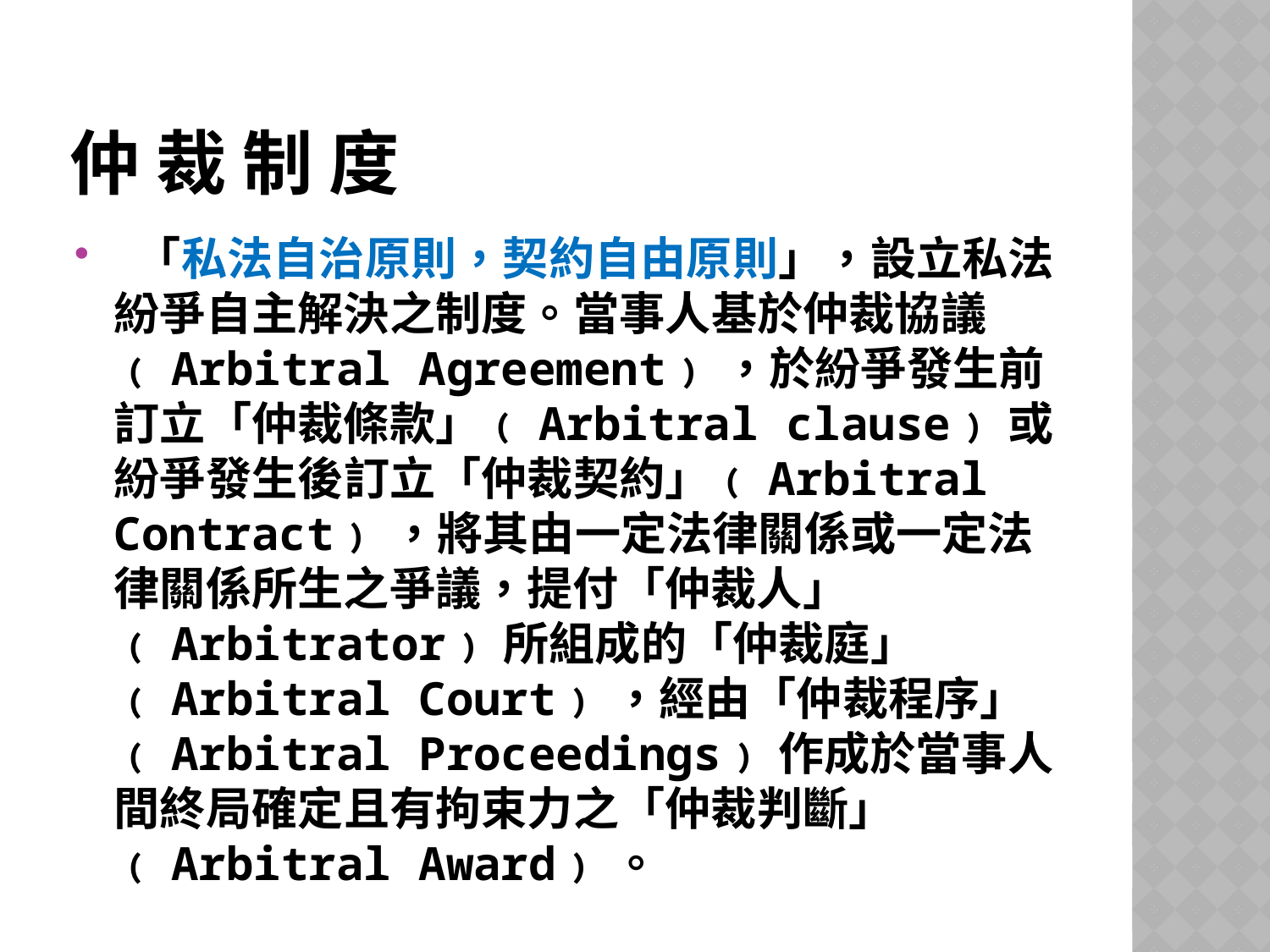

# 仲 裁 制 度
 「私法自治原則，契約自由原則」，設立私法紛爭自主解決之制度。當事人基於仲裁協議﹙Arbitral Agreement﹚，於紛爭發生前訂立「仲裁條款」﹙Arbitral clause﹚或紛爭發生後訂立「仲裁契約」﹙Arbitral Contract﹚，將其由一定法律關係或一定法律關係所生之爭議，提付「仲裁人」﹙Arbitrator﹚所組成的「仲裁庭」﹙Arbitral Court﹚，經由「仲裁程序」﹙Arbitral Proceedings﹚作成於當事人間終局確定且有拘束力之「仲裁判斷」﹙Arbitral Award﹚。